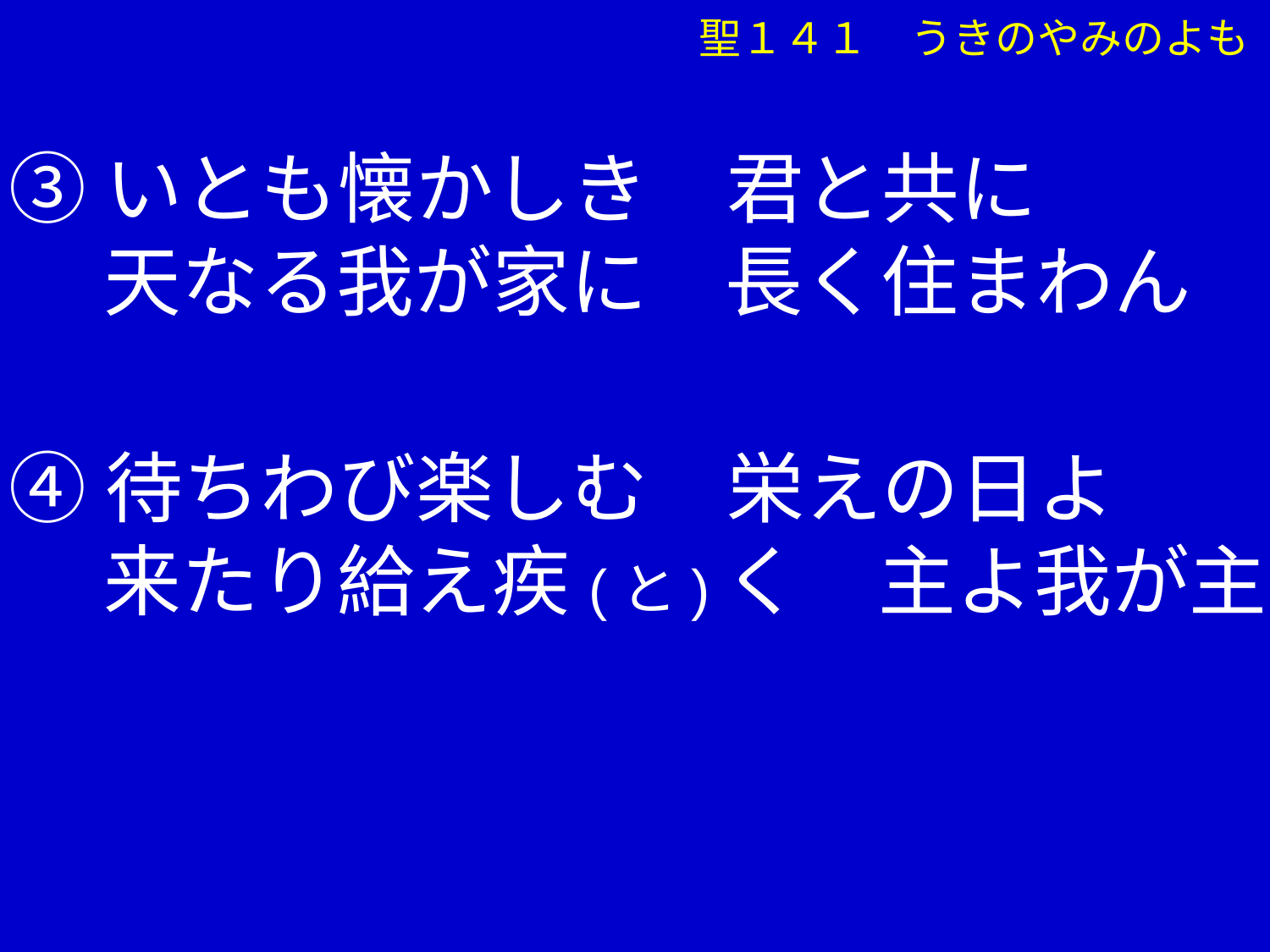

聖１４１　うきのやみのよも

③いとも懐かしき　君と共に
　 天なる我が家に　長く住まわん

④待ちわび楽しむ　栄えの日よ
　 来たり給え疾(と)く　主よ我が主よ